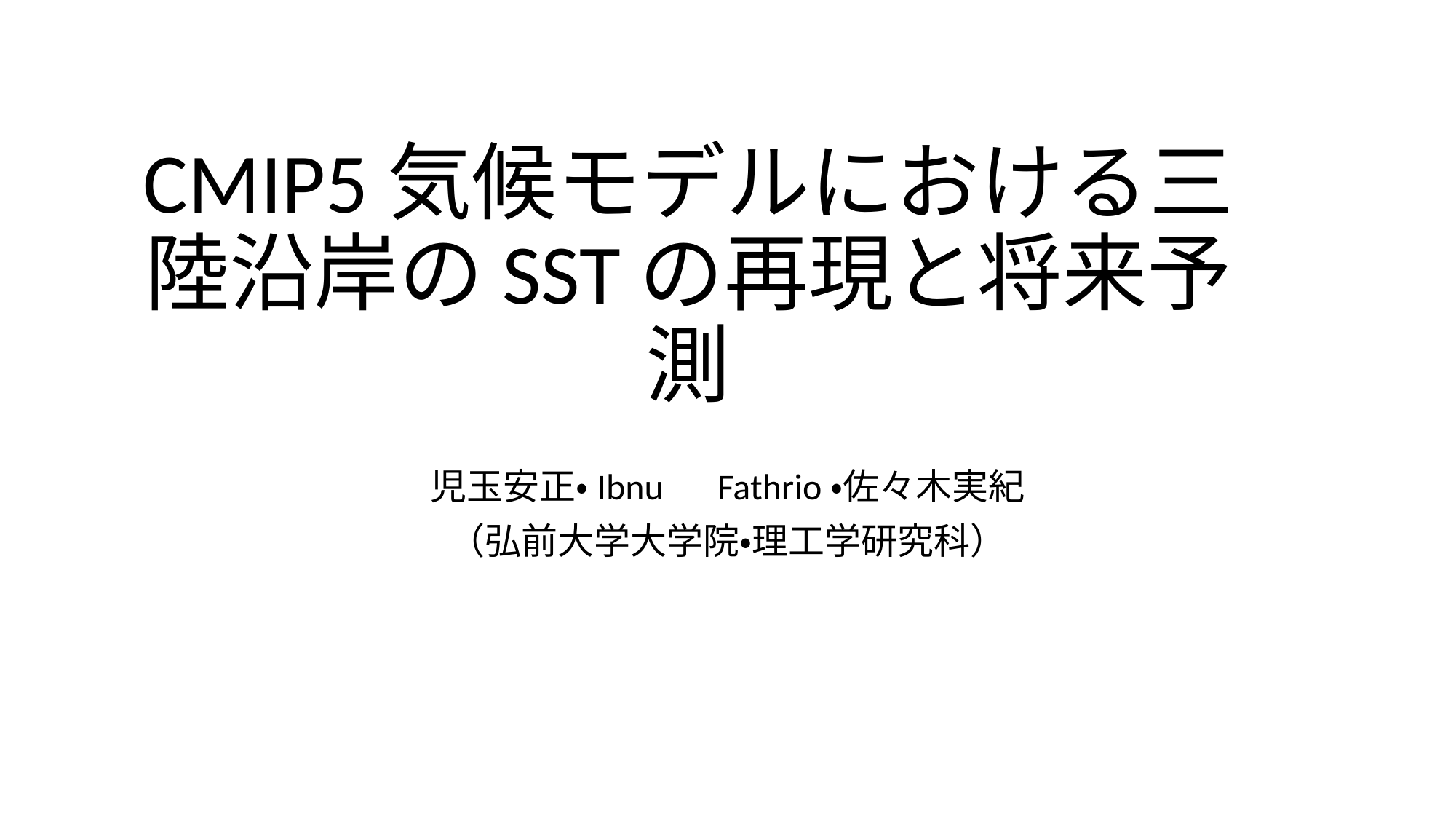

# CMIP5気候モデルにおける三陸沿岸のSSTの再現と将来予測
児玉安正・Ibnu　Fathrio・佐々木実紀
（弘前大学大学院・理工学研究科）